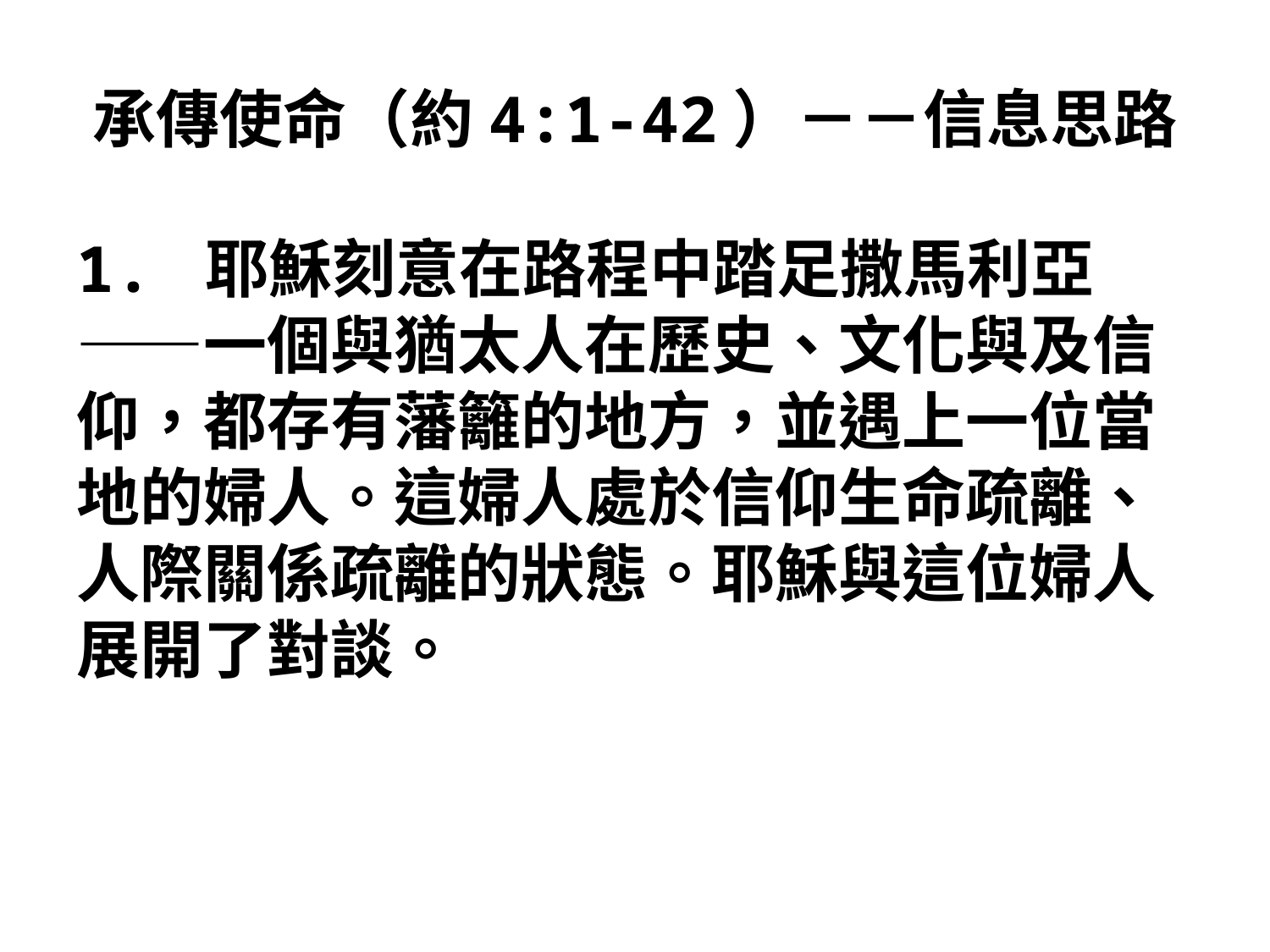

# 承傳使命（約4:1-42）－－信息思路
1. 耶穌刻意在路程中踏足撒馬利亞——一個與猶太人在歷史、文化與及信仰，都存有藩籬的地方，並遇上一位當地的婦人。這婦人處於信仰生命疏離、人際關係疏離的狀態。耶穌與這位婦人展開了對談。